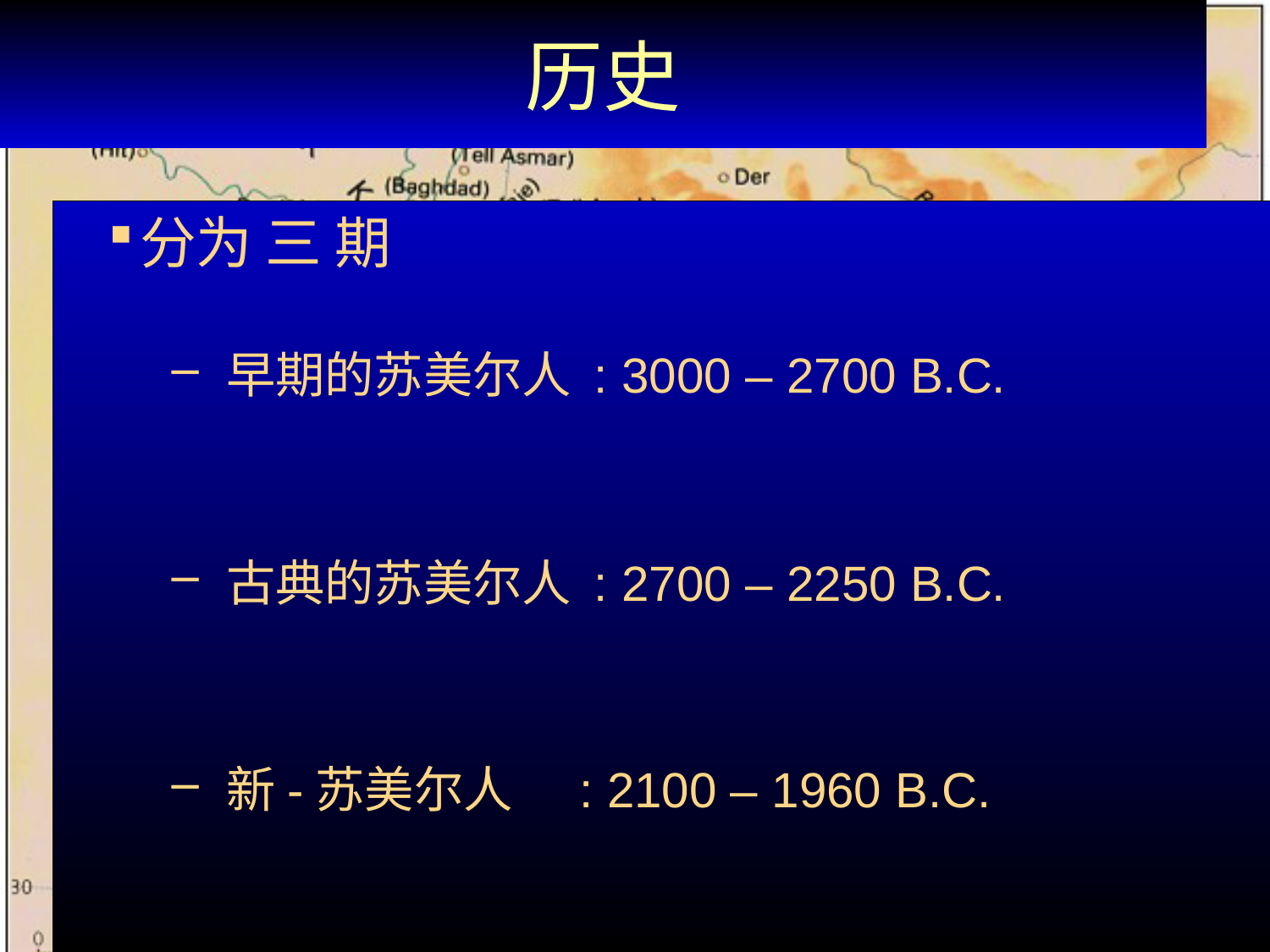

# 历史
分为 三 期

 早期的苏美尔人 : 3000 – 2700 B.C.

 古典的苏美尔人 : 2700 – 2250 B.C.

 新-苏美尔人     : 2100 – 1960 B.C.